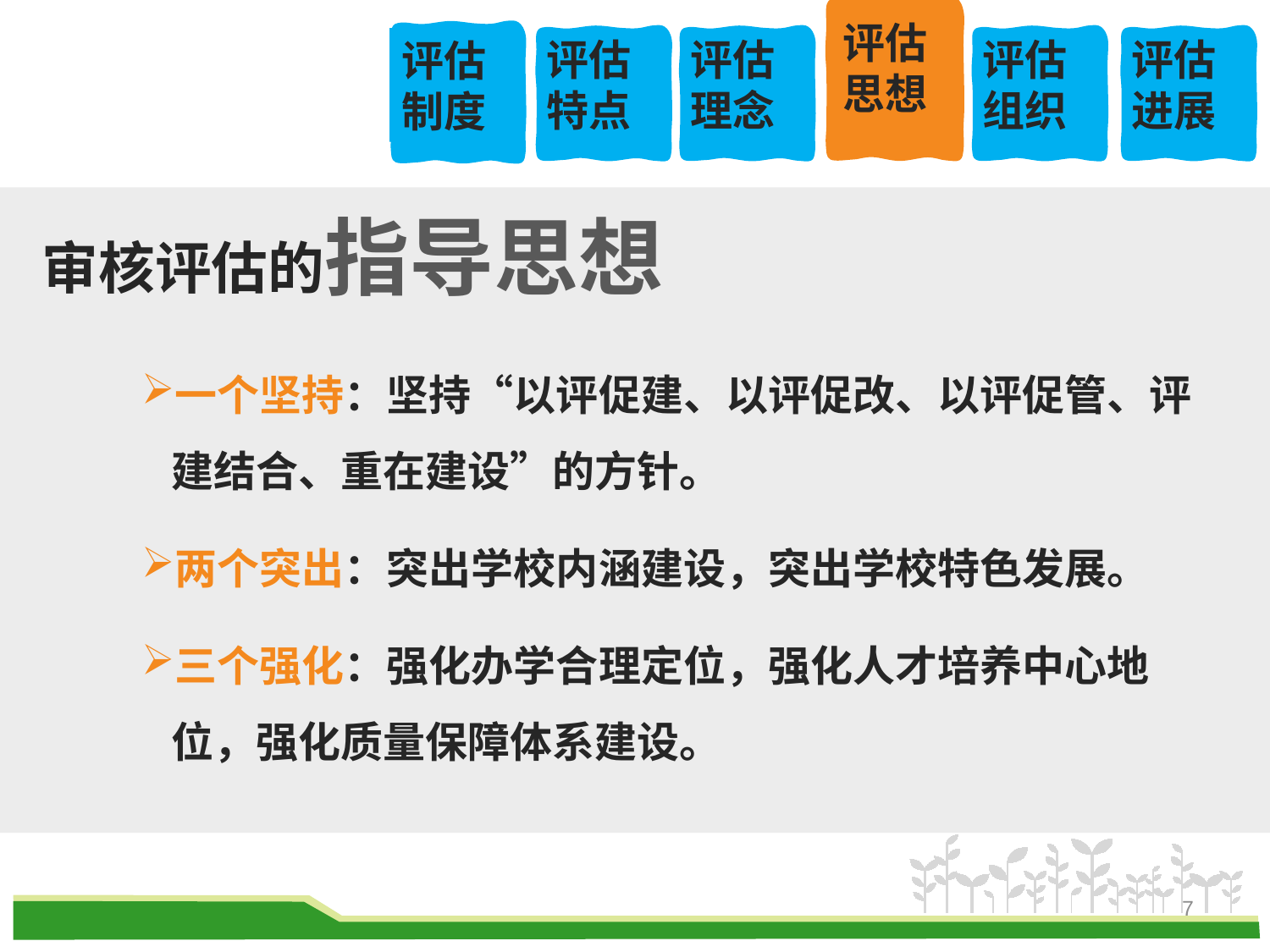

评估思想
课程
介绍

评估制度
课程

评估特点
课程
介绍

课程
介绍

评估组织
课程
介绍

评估进展
课程
介绍
评估理念

审核评估的指导思想
一个坚持：坚持“以评促建、以评促改、以评促管、评建结合、重在建设”的方针。
两个突出：突出学校内涵建设，突出学校特色发展。
三个强化：强化办学合理定位，强化人才培养中心地位，强化质量保障体系建设。

7